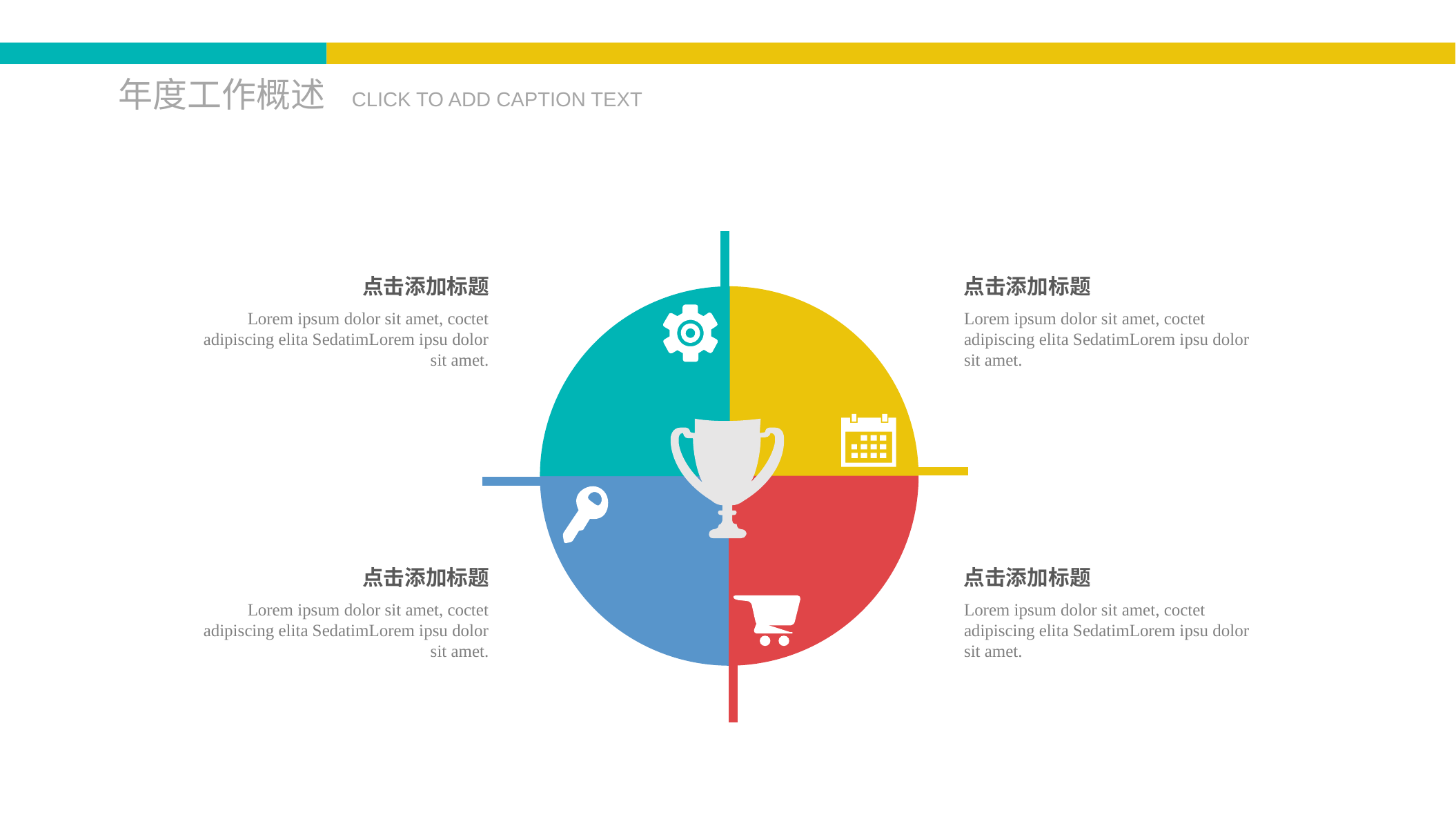

年度工作概述
CLICK TO ADD CAPTION TEXT

点击添加标题
Lorem ipsum dolor sit amet, coctet adipiscing elita SedatimLorem ipsu dolor sit amet.
点击添加标题
Lorem ipsum dolor sit amet, coctet adipiscing elita SedatimLorem ipsu dolor sit amet.

点击添加标题
Lorem ipsum dolor sit amet, coctet adipiscing elita SedatimLorem ipsu dolor sit amet.
点击添加标题
Lorem ipsum dolor sit amet, coctet adipiscing elita SedatimLorem ipsu dolor sit amet.